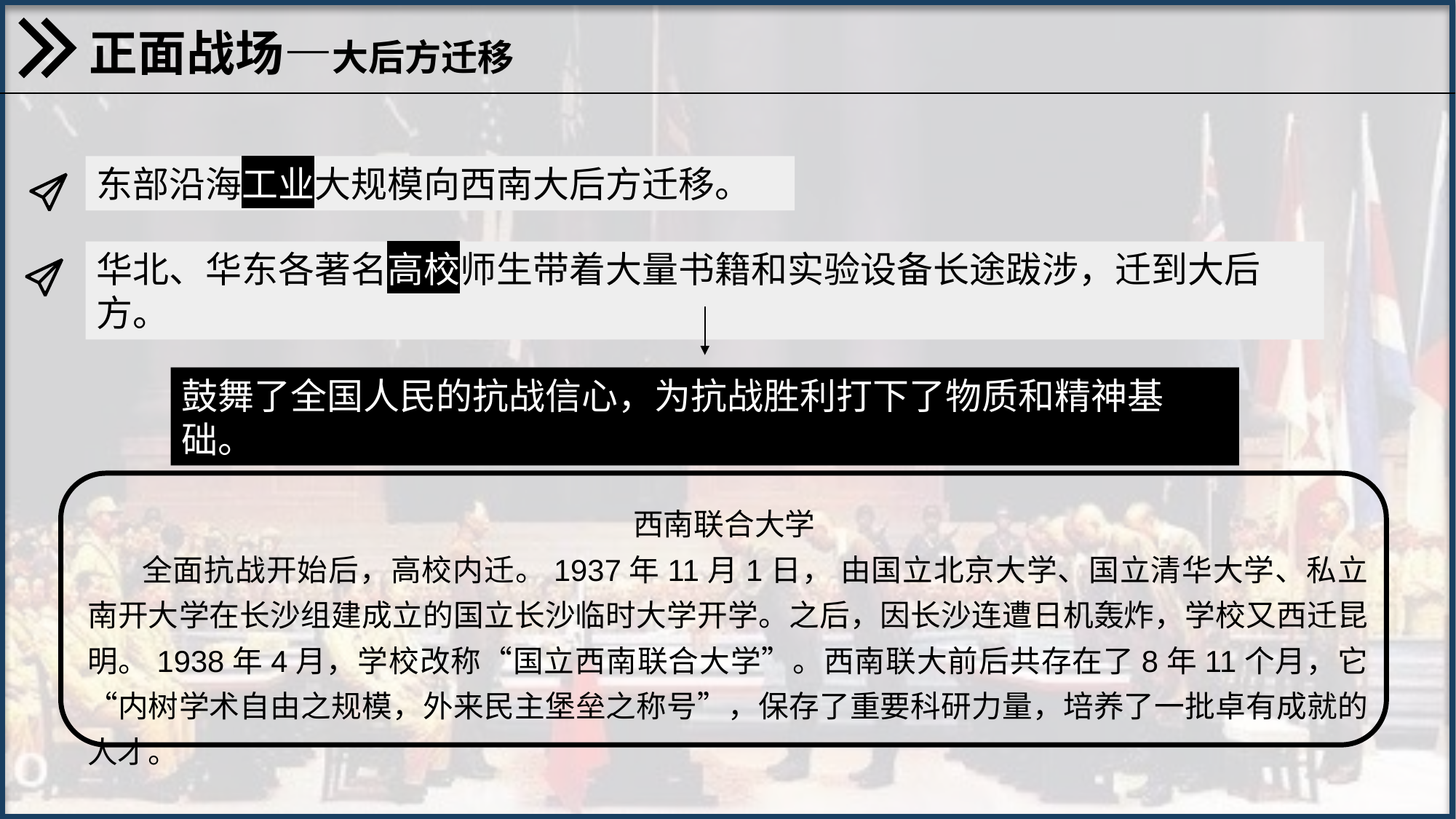

正面战场—大后方迁移

东部沿海工业大规模向西南大后方迁移。

华北、华东各著名高校师生带着大量书籍和实验设备长途跋涉，迁到大后方。

鼓舞了全国人民的抗战信心，为抗战胜利打下了物质和精神基础。

西南联合大学
全面抗战开始后，高校内迁。1937年11月1日， 由国立北京大学、国立清华大学、私立南开大学在长沙组建成立的国立长沙临时大学开学。之后，因长沙连遭日机轰炸，学校又西迁昆明。1938年4月，学校改称“国立西南联合大学”。西南联大前后共存在了8年11个月，它“内树学术自由之规模，外来民主堡垒之称号”，保存了重要科研力量，培养了一批卓有成就的人才。